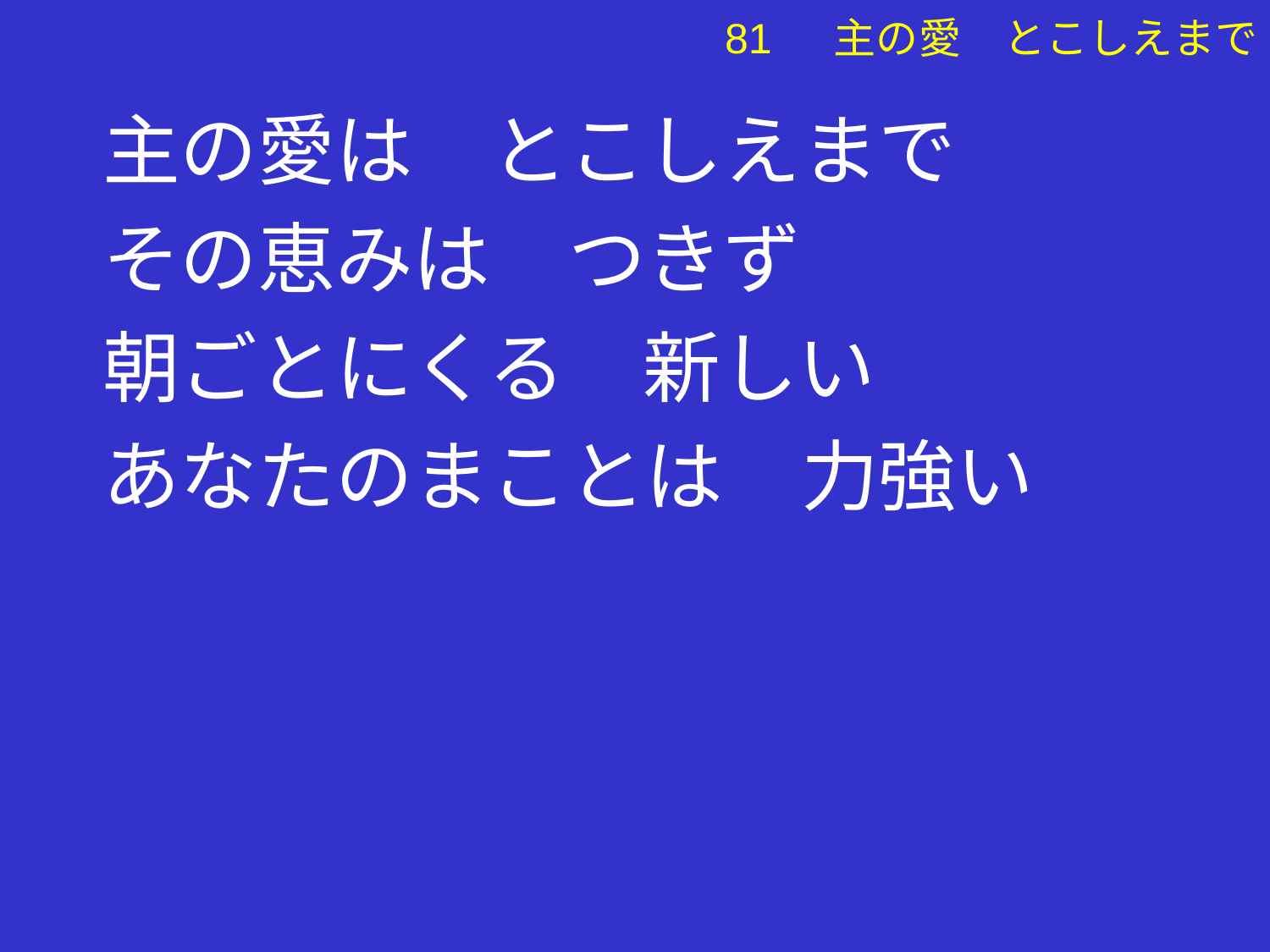

主の愛は　とこしえまで
その恵みは　つきず
朝ごとにくる　新しい
あなたのまことは　力強い
# 81　 主の愛　とこしえまで